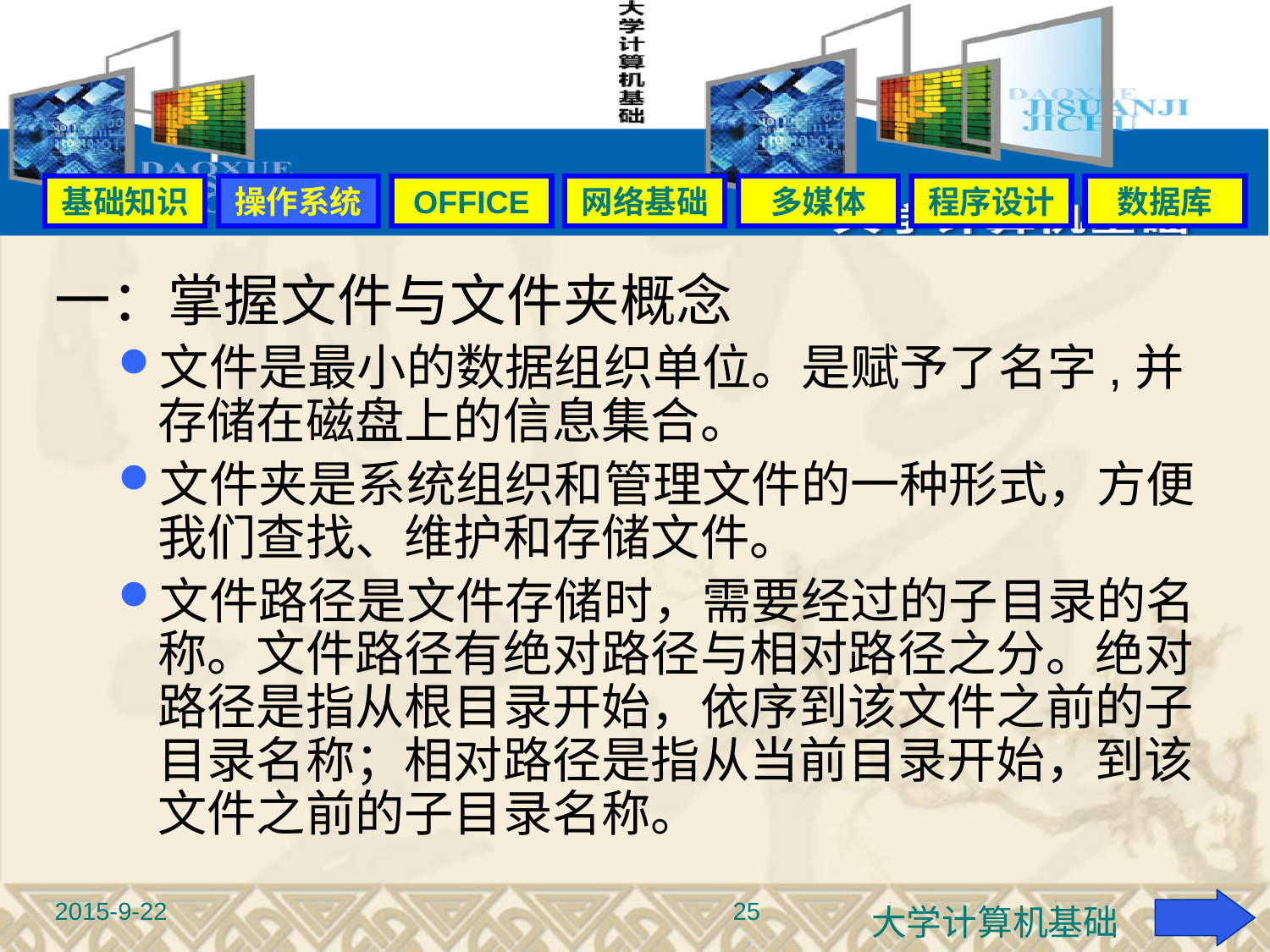

#
基础知识
操作系统
OFFICE
网络基础
多媒体
程序设计
数据库
一：掌握文件与文件夹概念
文件是最小的数据组织单位。是赋予了名字,并存储在磁盘上的信息集合。
文件夹是系统组织和管理文件的一种形式，方便我们查找、维护和存储文件。
文件路径是文件存储时，需要经过的子目录的名称。文件路径有绝对路径与相对路径之分。绝对路径是指从根目录开始，依序到该文件之前的子目录名称；相对路径是指从当前目录开始，到该文件之前的子目录名称。
2015-9-22
25